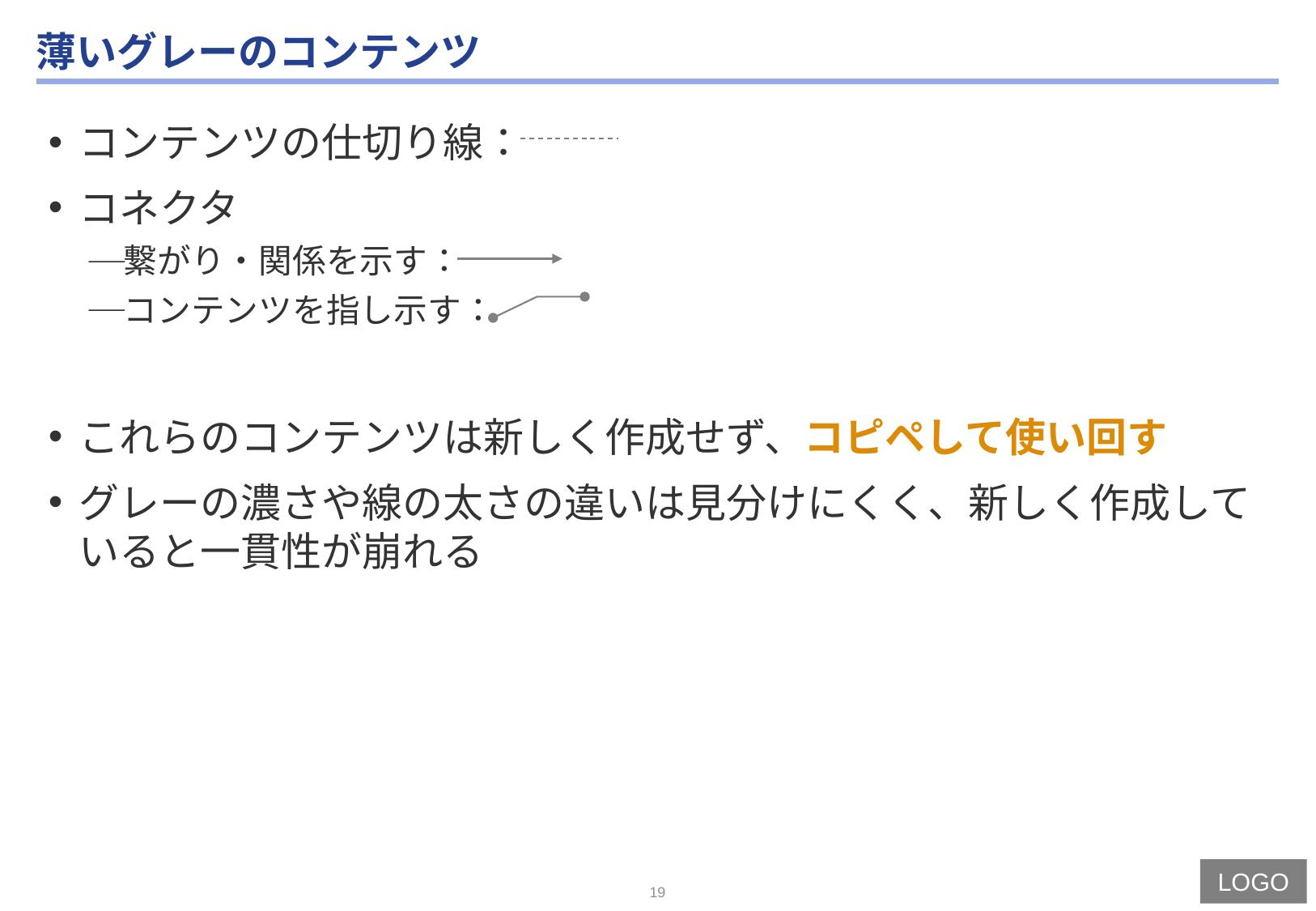

# 薄いグレーのコンテンツ
コンテンツの仕切り線：
コネクタ
繋がり・関係を示す：
コンテンツを指し示す：

これらのコンテンツは新しく作成せず、コピペして使い回す
グレーの濃さや線の太さの違いは見分けにくく、新しく作成していると一貫性が崩れる